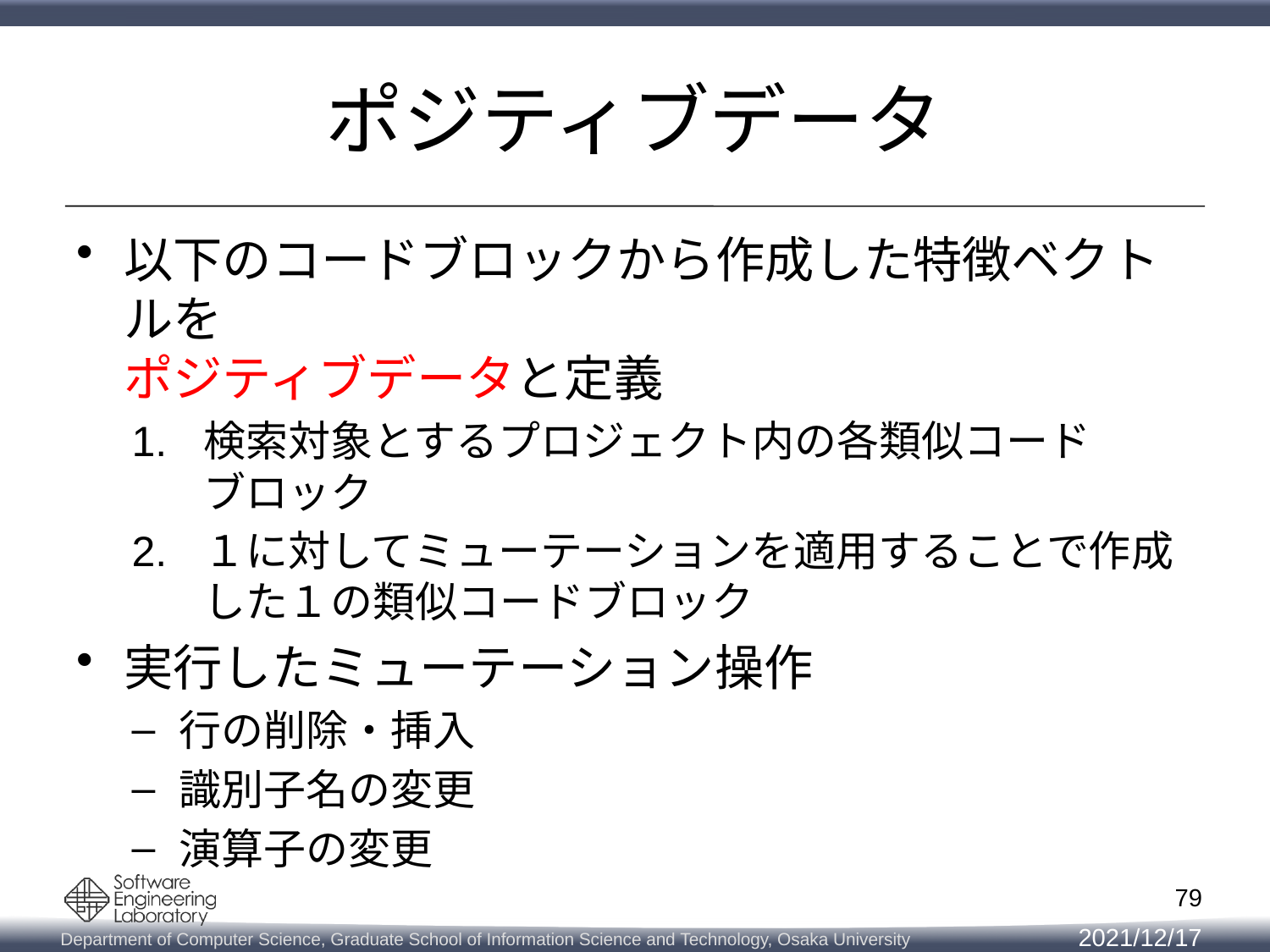

# ポジティブデータ
以下のコードブロックから作成した特徴ベクトルを
ポジティブデータと定義
検索対象とするプロジェクト内の各類似コード
ブロック
１に対してミューテーションを適用することで作成
した１の類似コードブロック
実行したミューテーション操作
行の削除・挿入
識別子名の変更
演算子の変更
79
2021/12/17